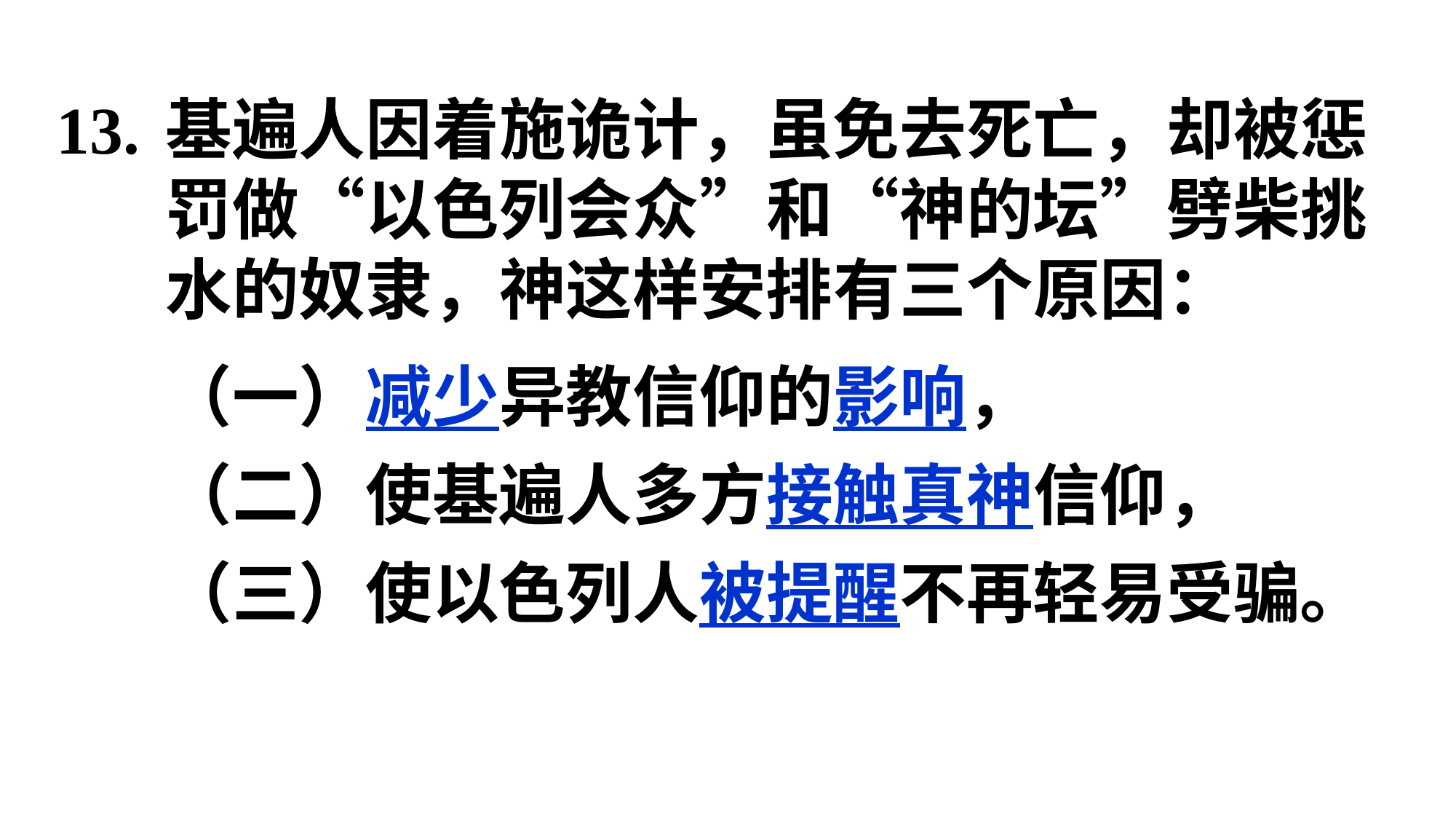

13.	基遍人因着施诡计，虽免去死亡，却被惩罚做“以色列会众”和“神的坛”劈柴挑水的奴隶，神这样安排有三个原因：
（一）减少异教信仰的影响，
（二）使基遍人多方接触真神信仰，
（三）使以色列人被提醒不再轻易受骗。